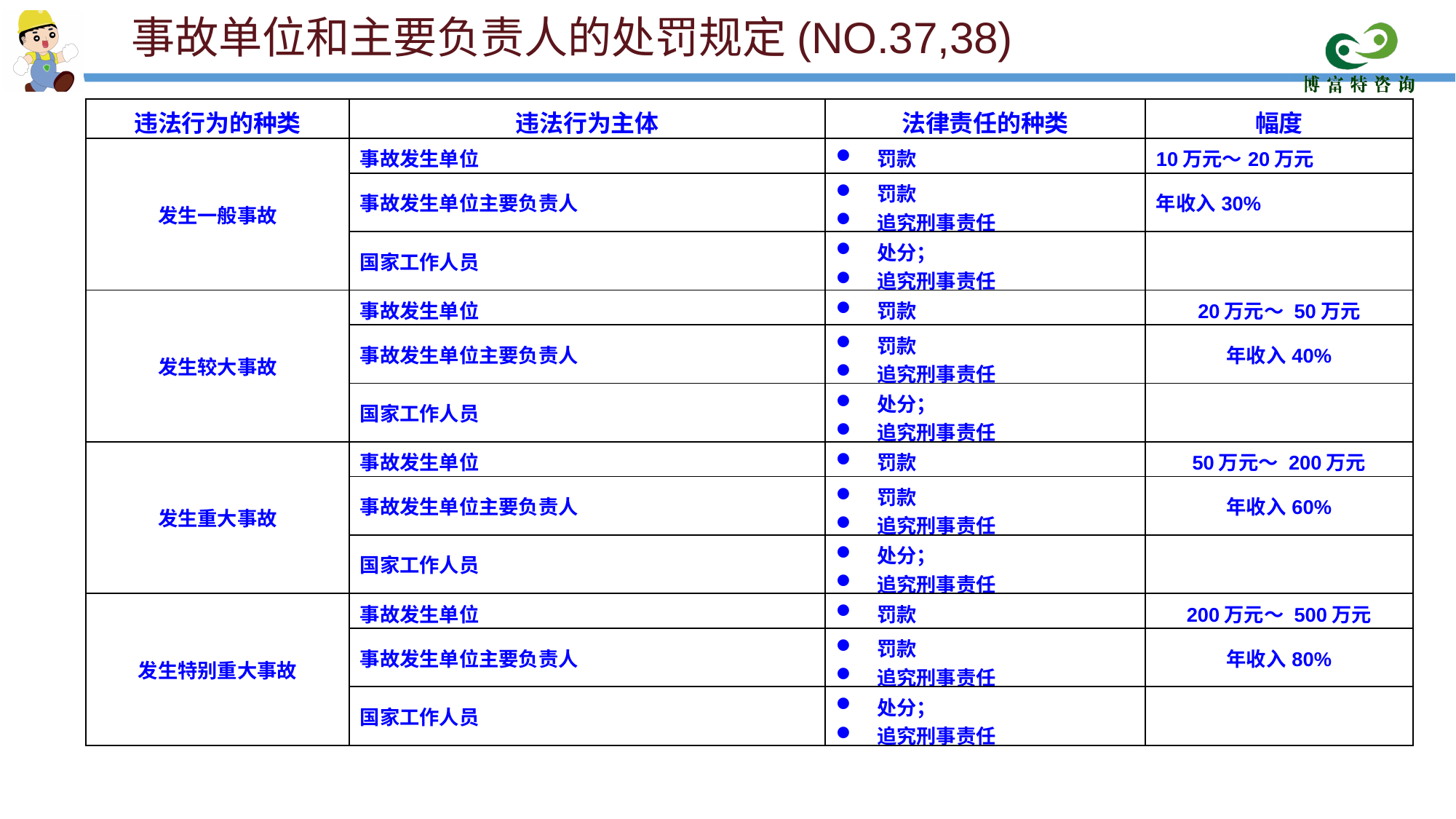

事故单位和主要负责人的处罚规定(NO.37,38)
| 违法行为的种类 | 违法行为主体 | 法律责任的种类 | 幅度 |
| --- | --- | --- | --- |
| 发生一般事故 | 事故发生单位 | 罚款 | 10万元～20万元 |
|  | 事故发生单位主要负责人 | 罚款 追究刑事责任 | 年收入30% |
|  | 国家工作人员 | 处分； 追究刑事责任 |  |
| 发生较大事故 | 事故发生单位 | 罚款 | 20万元～ 50万元 |
|  | 事故发生单位主要负责人 | 罚款 追究刑事责任 | 年收入40% |
|  | 国家工作人员 | 处分； 追究刑事责任 |  |
| 发生重大事故 | 事故发生单位 | 罚款 | 50万元～ 200万元 |
|  | 事故发生单位主要负责人 | 罚款 追究刑事责任 | 年收入60% |
|  | 国家工作人员 | 处分； 追究刑事责任 |  |
| 发生特别重大事故 | 事故发生单位 | 罚款 | 200万元～ 500万元 |
|  | 事故发生单位主要负责人 | 罚款 追究刑事责任 | 年收入80% |
|  | 国家工作人员 | 处分； 追究刑事责任 |  |